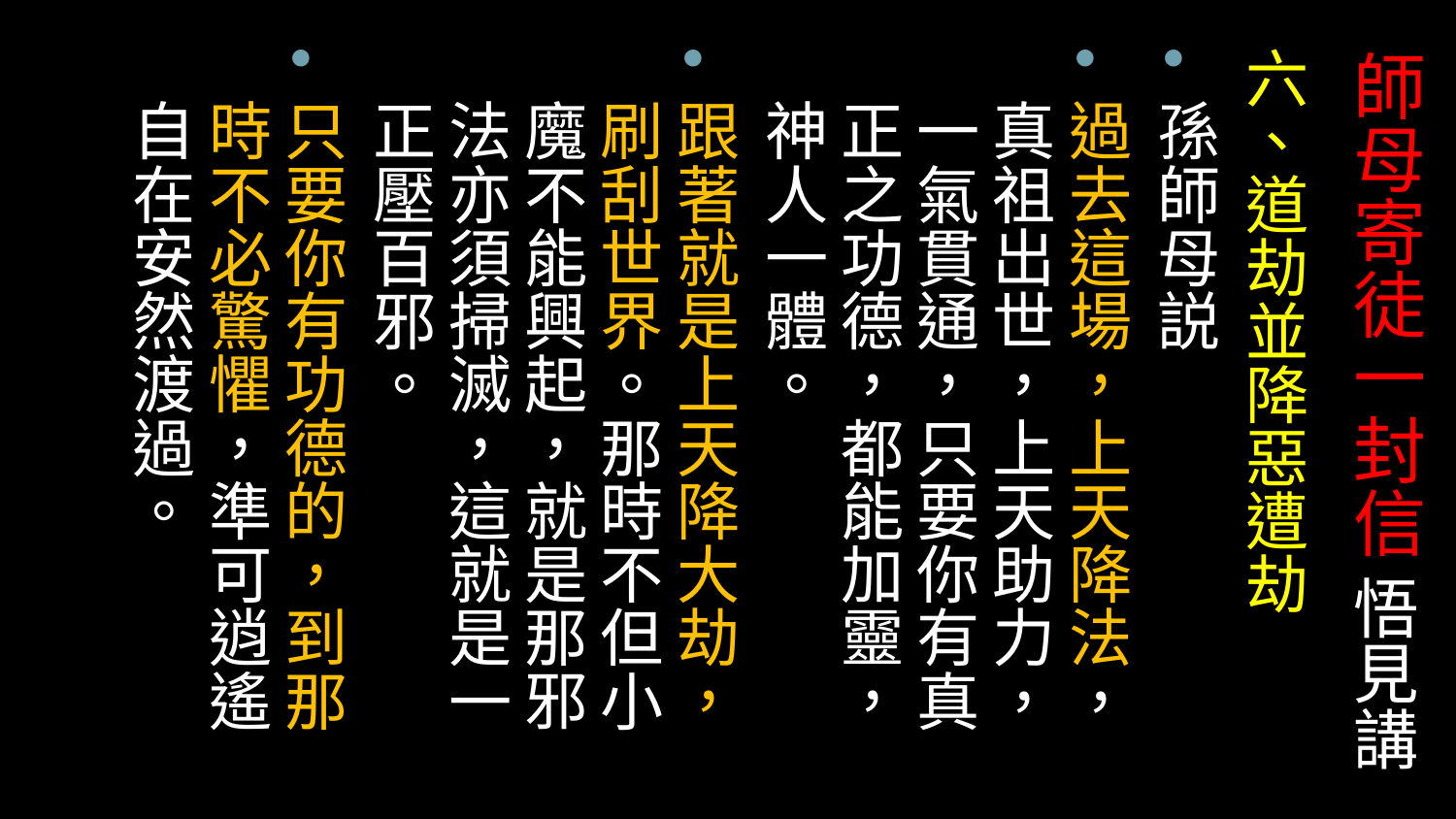

六、道劫並降惡遭劫
孫師母説
過去這場，上天降法，真祖出世，上天助力，一氣貫通，只要你有真正之功德，都能加靈，神人一體。
跟著就是上天降大劫，刷刮世界。那時不但小魔不能興起，就是那邪法亦須掃滅，這就是一正壓百邪。
只要你有功德的，到那時不必驚懼，準可逍遙自在安然渡過。

# 師母寄徒一封信 悟見講